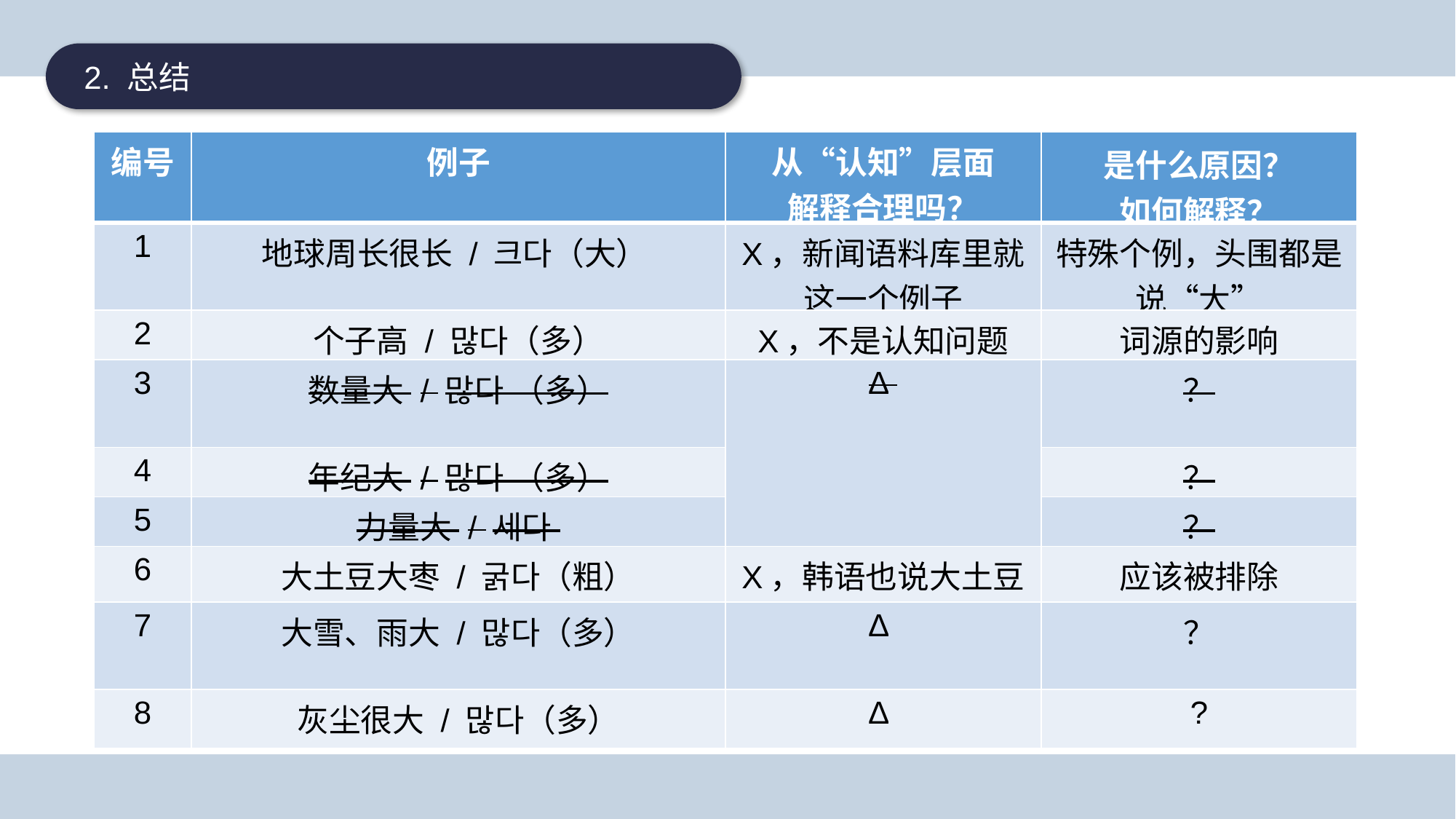

2. 总结

| 编号 | 例子 | 从“认知”层面 解释合理吗？ | 是什么原因？ 如何解释？ |
| --- | --- | --- | --- |
| 1 | 地球周长很长 / 크다（大） | X，新闻语料库里就这一个例子 | 特殊个例，头围都是说“大” |
| 2 | 个子高 / 많다（多） | X，不是认知问题 | 词源的影响 |
| 3 | 数量大 / 많다 （多） | ∆ | ？ |
| 4 | 年纪大 / 많다 （多） |  | ？ |
| 5 | 力量大 / 세다 |  | ？ |
| 6 | 大土豆大枣 / 굵다（粗） | X，韩语也说大土豆 | 应该被排除 |
| 7 | 大雪、雨大 / 많다（多） | ∆ | ？ |
| 8 | 灰尘很大 / 많다（多） | ∆ | ? |